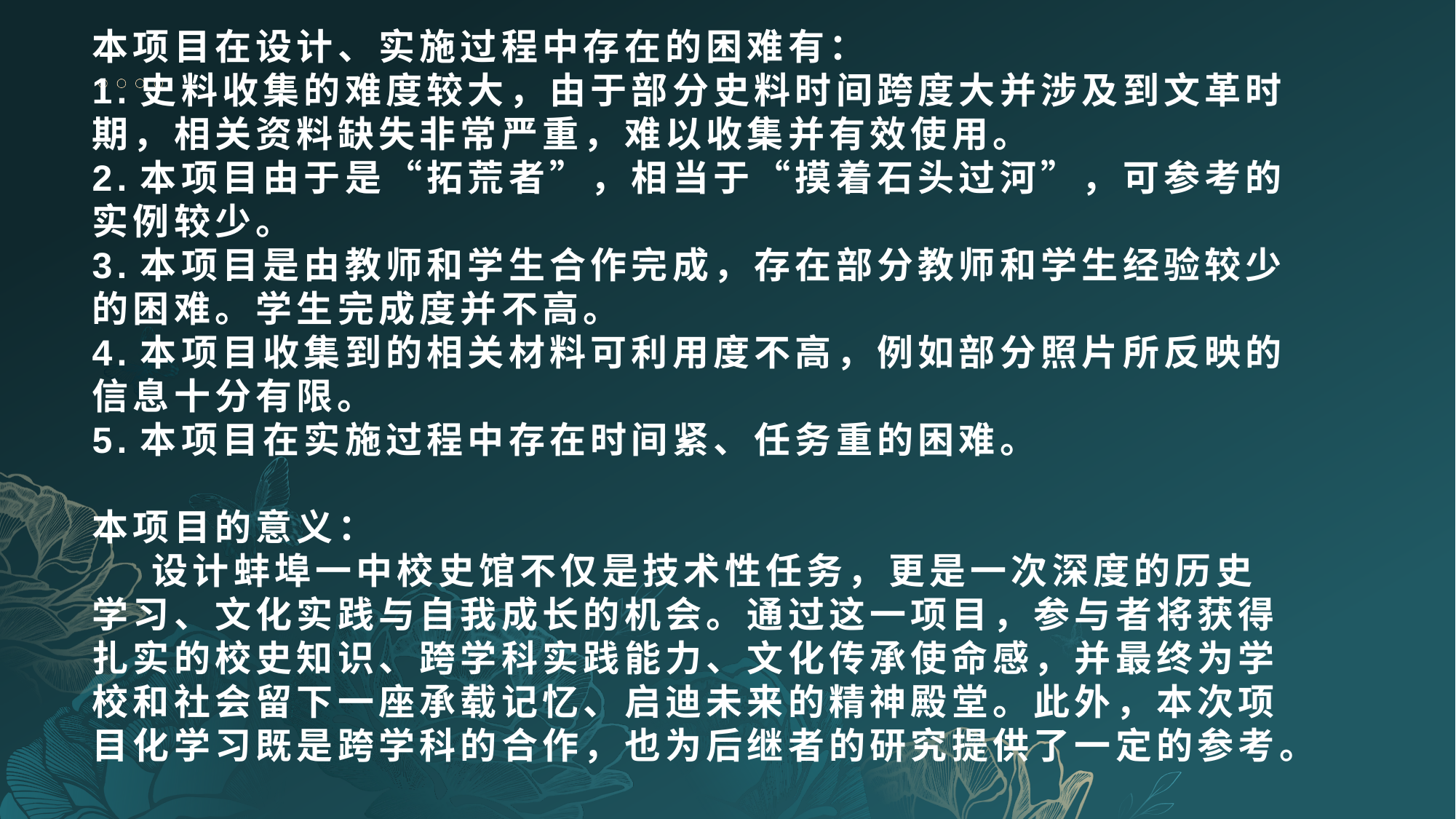

本项目在设计、实施过程中存在的困难有：
1.史料收集的难度较大，由于部分史料时间跨度大并涉及到文革时
期，相关资料缺失非常严重，难以收集并有效使用。
2.本项目由于是“拓荒者”，相当于“摸着石头过河”，可参考的
实例较少。
3.本项目是由教师和学生合作完成，存在部分教师和学生经验较少
的困难。学生完成度并不高。
4.本项目收集到的相关材料可利用度不高，例如部分照片所反映的
信息十分有限。
5.本项目在实施过程中存在时间紧、任务重的困难。

本项目的意义：
    设计蚌埠一中校史馆不仅是技术性任务，更是一次深度的历史
学习、文化实践与自我成长的机会。通过这一项目，参与者将获得
扎实的校史知识、跨学科实践能力、文化传承使命感，并最终为学
校和社会留下一座承载记忆、启迪未来的精神殿堂。此外，本次项
目化学习既是跨学科的合作，也为后继者的研究提供了一定的参考。